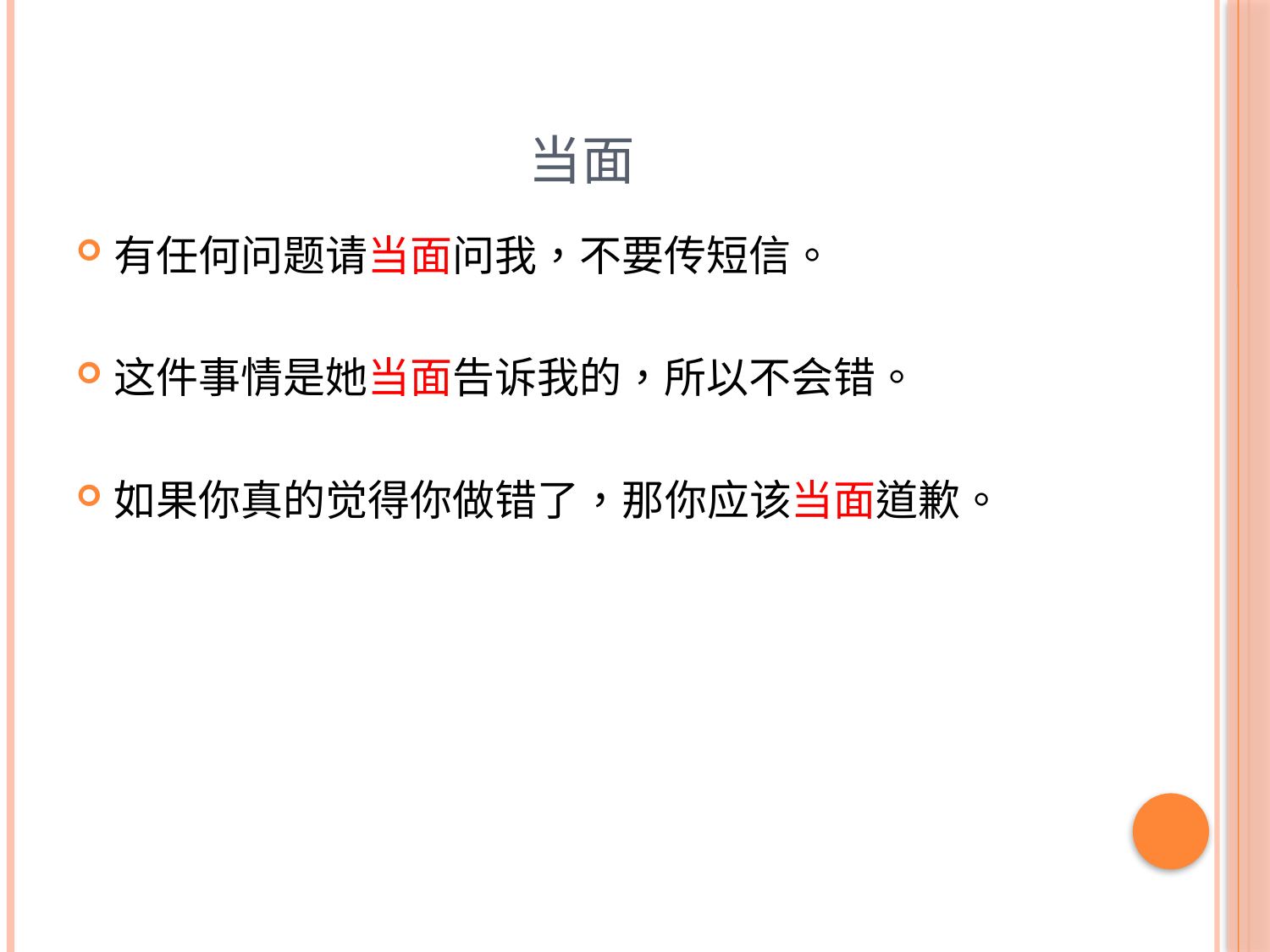

# 当面
有任何问题请当面问我，不要传短信。

这件事情是她当面告诉我的，所以不会错。

如果你真的觉得你做错了，那你应该当面道歉。